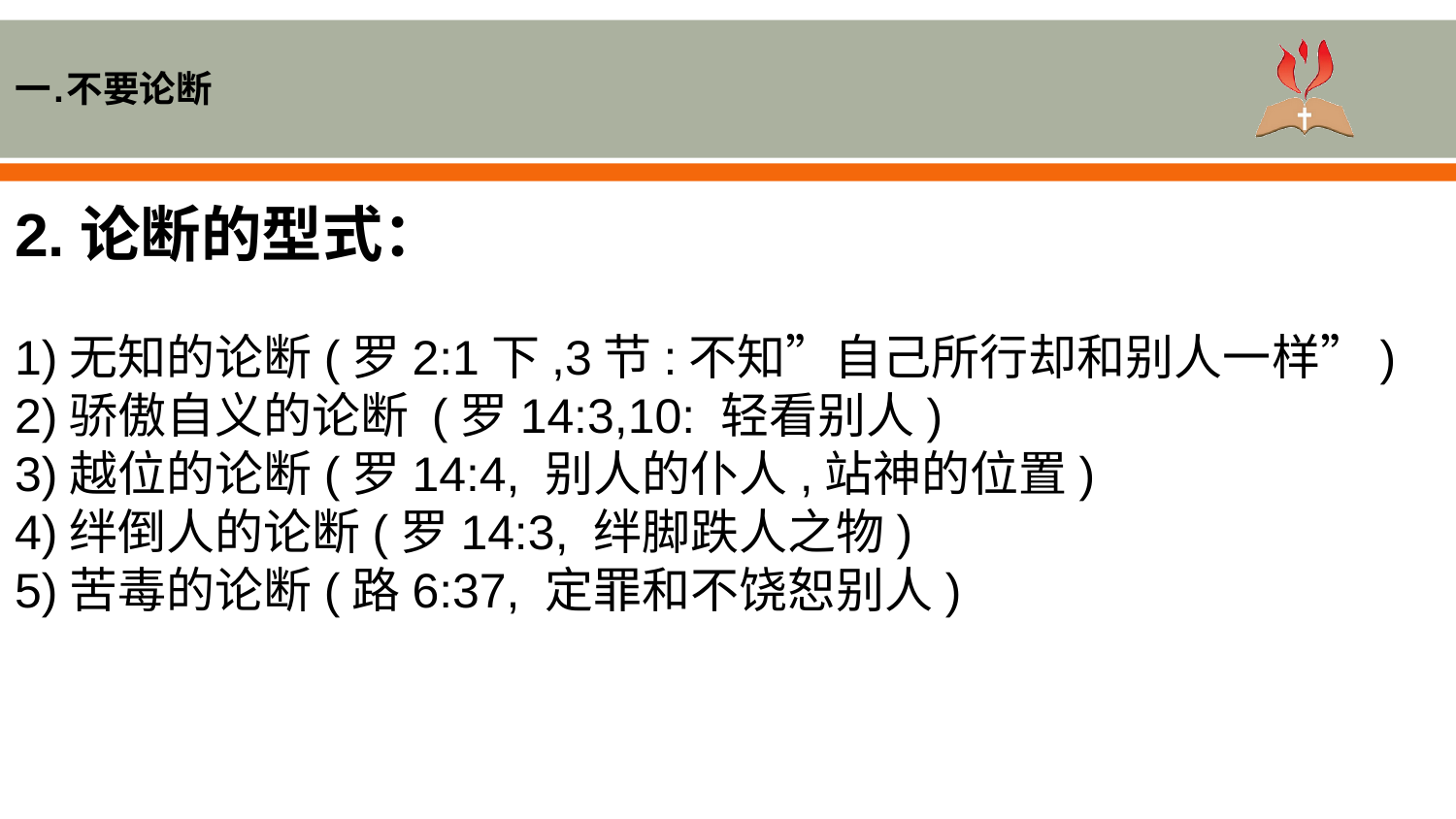

一.不要论断
2.论断的型式：

1)无知的论断(罗2:1下,3节:不知”自己所行却和别人一样”)
2)骄傲自义的论断 (罗14:3,10: 轻看别人)
3)越位的论断(罗14:4, 别人的仆人,站神的位置)
4)绊倒人的论断(罗14:3, 绊脚跌人之物)
5)苦毒的论断(路6:37, 定罪和不饶恕别人)